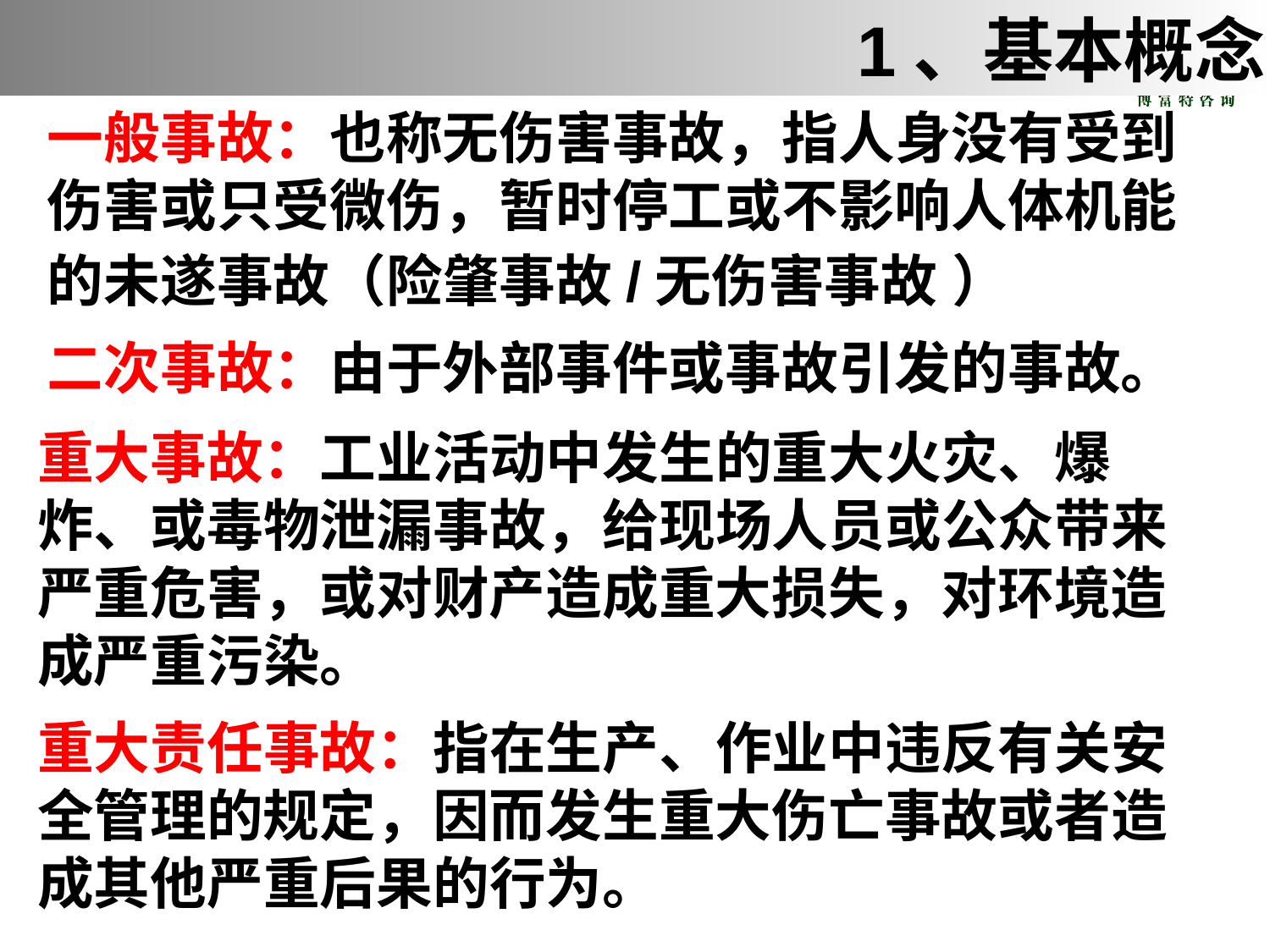

1、基本概念
一般事故：也称无伤害事故，指人身没有受到伤害或只受微伤，暂时停工或不影响人体机能的未遂事故（险肇事故/无伤害事故 ）
二次事故：由于外部事件或事故引发的事故。
重大事故：工业活动中发生的重大火灾、爆炸、或毒物泄漏事故，给现场人员或公众带来严重危害，或对财产造成重大损失，对环境造成严重污染。
重大责任事故：指在生产、作业中违反有关安全管理的规定，因而发生重大伤亡事故或者造成其他严重后果的行为。